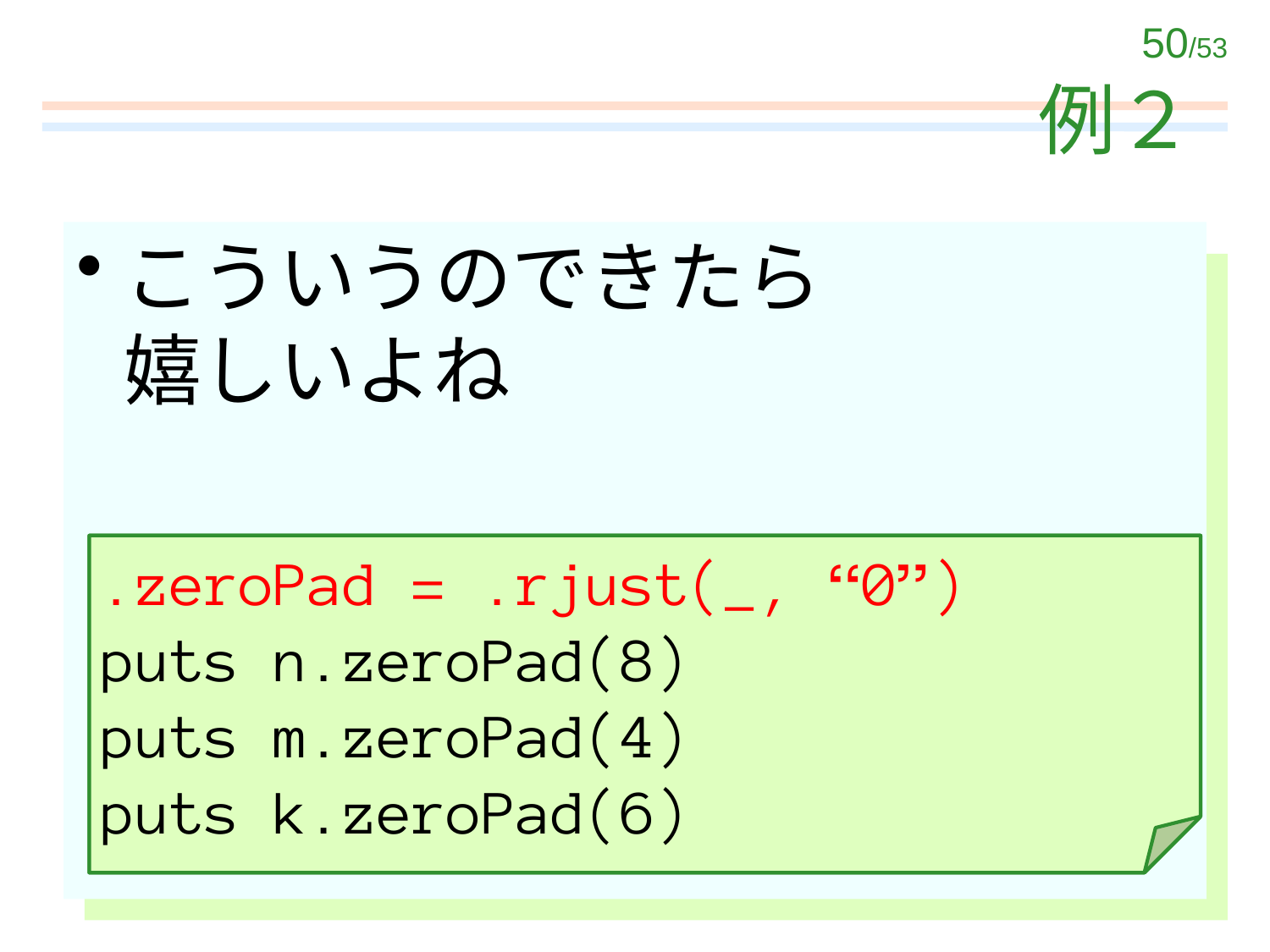

# 例２
こういうのできたら
嬉しいよね
puts n.rjust(8, “0”)
puts m.rjust(4, “0”)
puts k.rjust(6, “0”)
.zeroPad = .rjust(_, “0”)
puts n.zeroPad(8)
puts m.zeroPad(4)
puts k.zeroPad(6)